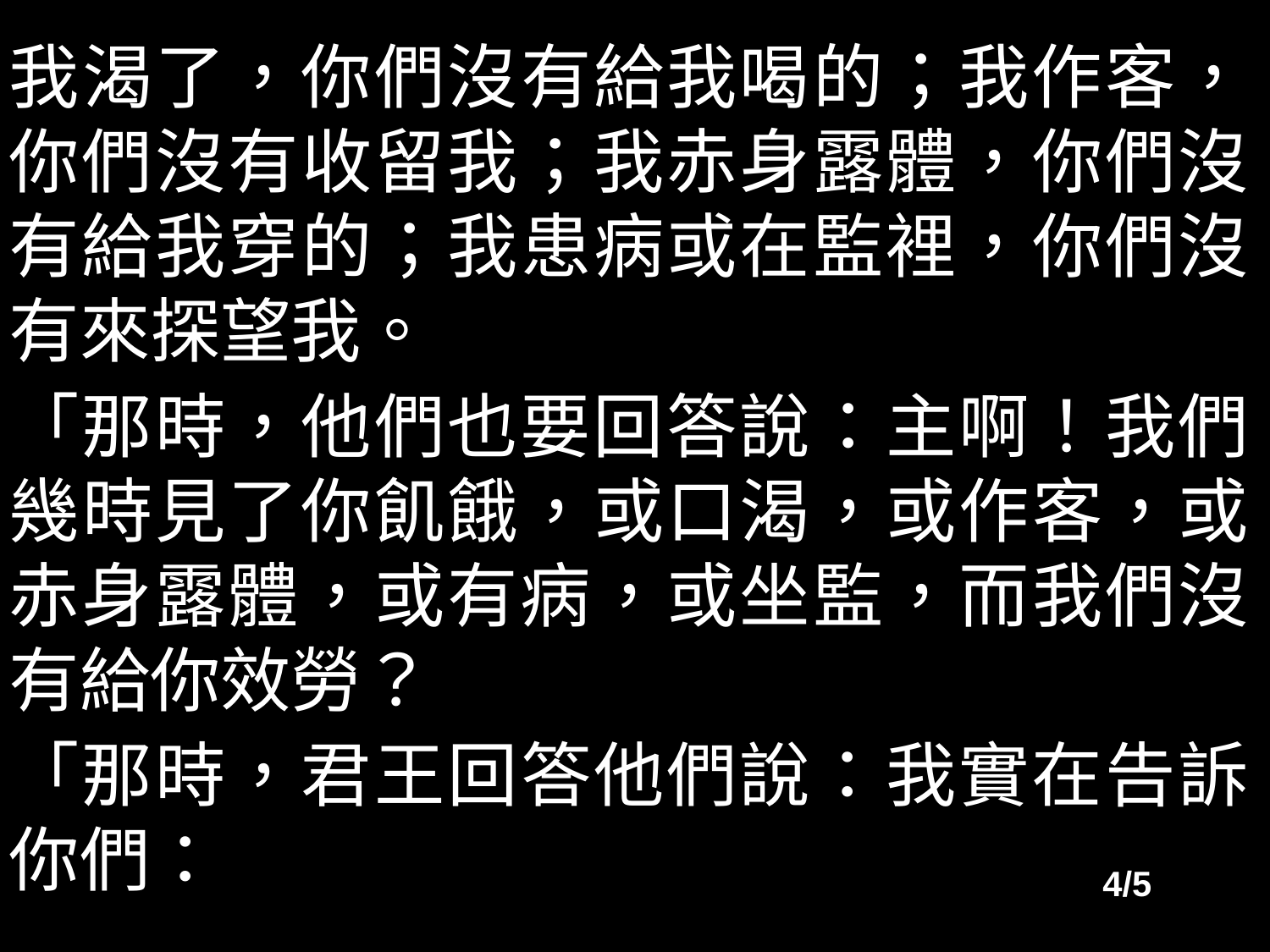

我渴了，你們沒有給我喝的；我作客，你們沒有收留我；我赤身露體，你們沒有給我穿的；我患病或在監裡，你們沒有來探望我。
「那時，他們也要回答說：主啊！我們幾時見了你飢餓，或口渴，或作客，或赤身露體，或有病，或坐監，而我們沒有給你效勞？
「那時，君王回答他們說：我實在告訴你們：
4/5